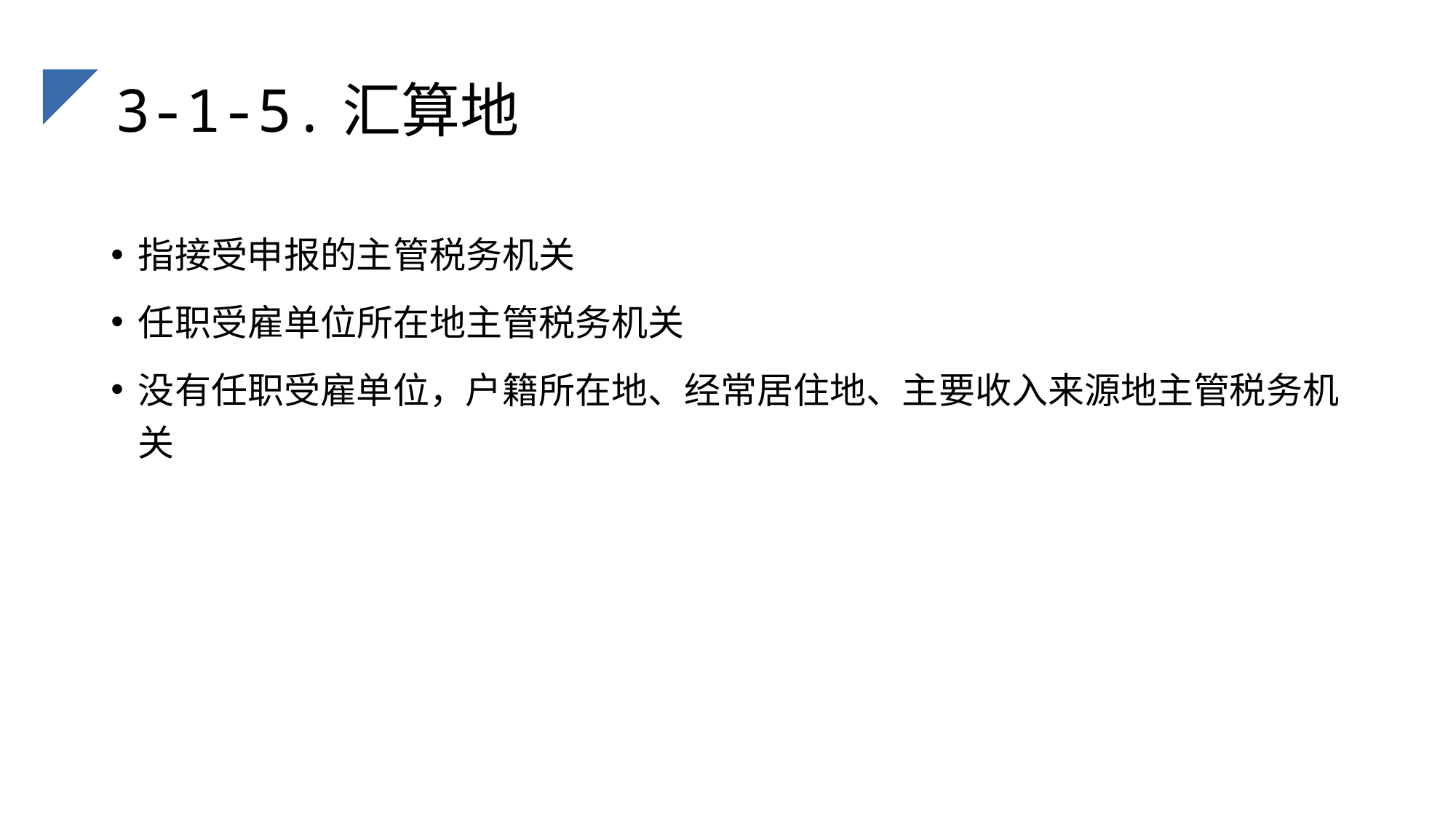

# 3-1-5.汇算地
指接受申报的主管税务机关
任职受雇单位所在地主管税务机关
没有任职受雇单位，户籍所在地、经常居住地、主要收入来源地主管税务机关